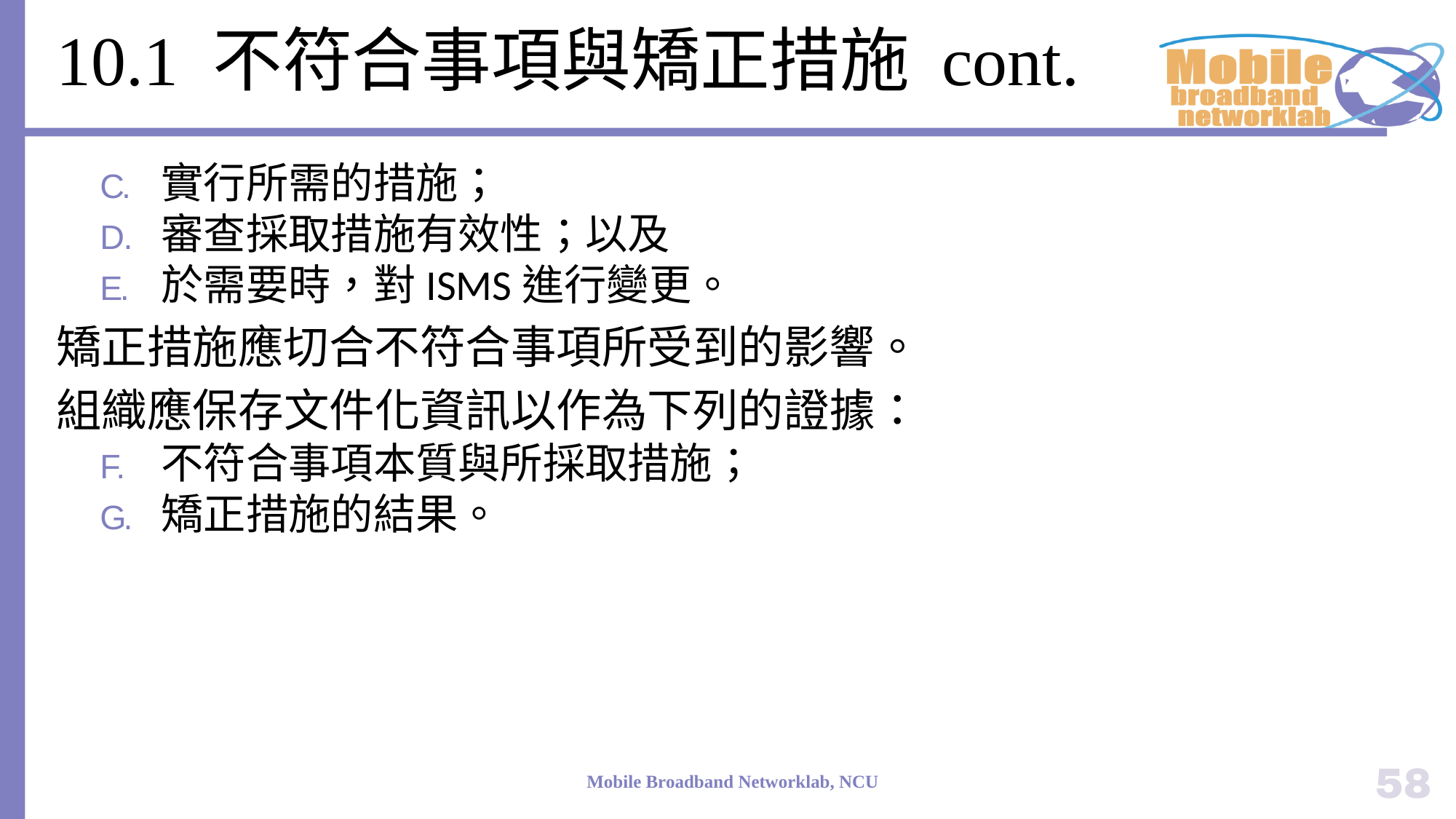

# 10.1 不符合事項與矯正措施 cont.
實行所需的措施；
審查採取措施有效性；以及
於需要時，對ISMS進行變更。
矯正措施應切合不符合事項所受到的影響。
組織應保存文件化資訊以作為下列的證據：
不符合事項本質與所採取措施；
矯正措施的結果。
58